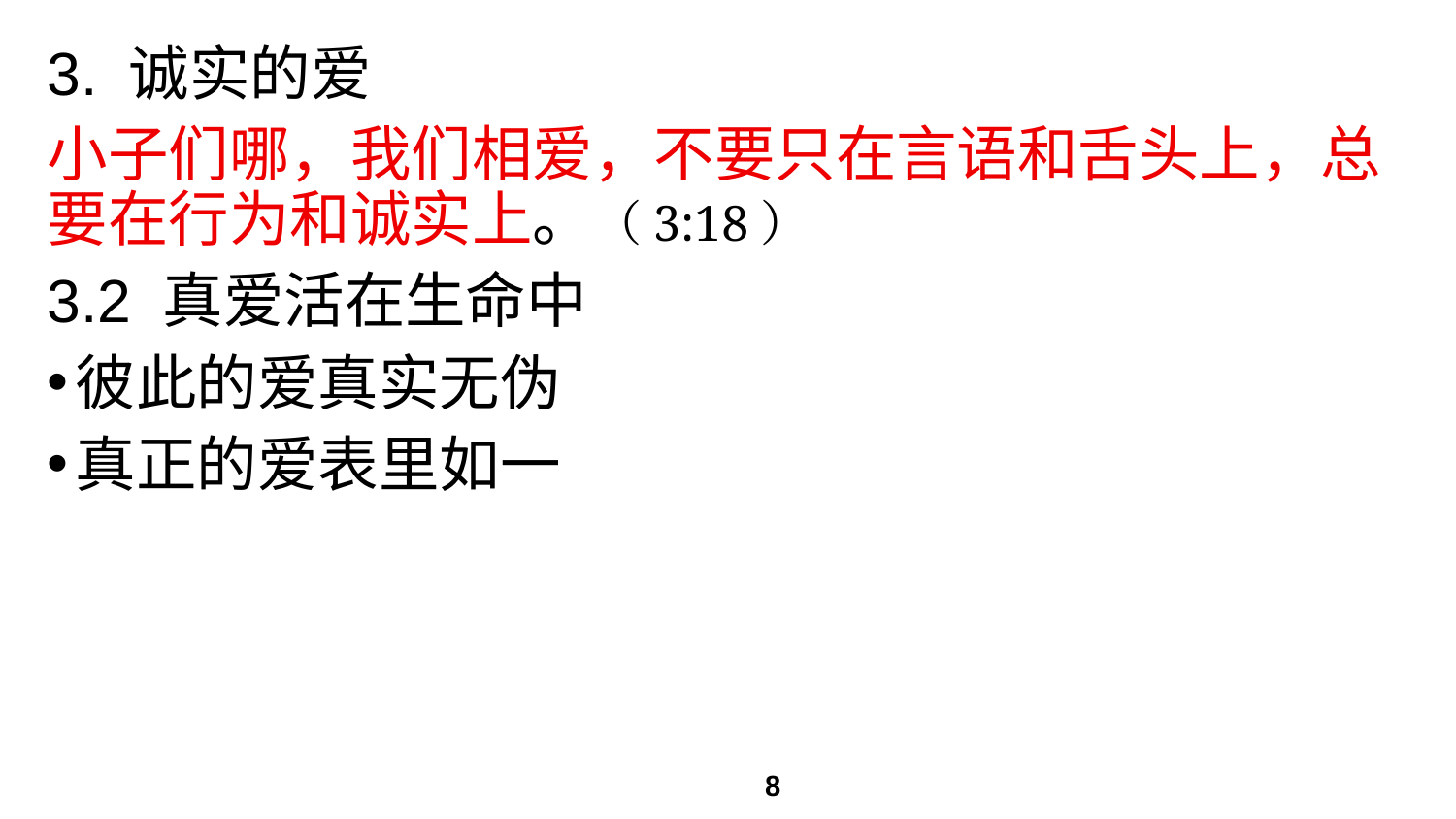

# 3. 诚实的爱
小子们哪，我们相爱，不要只在言语和舌头上，总要在行为和诚实上。（3:18）
3.2 真爱活在生命中
彼此的爱真实无伪
真正的爱表里如一
8